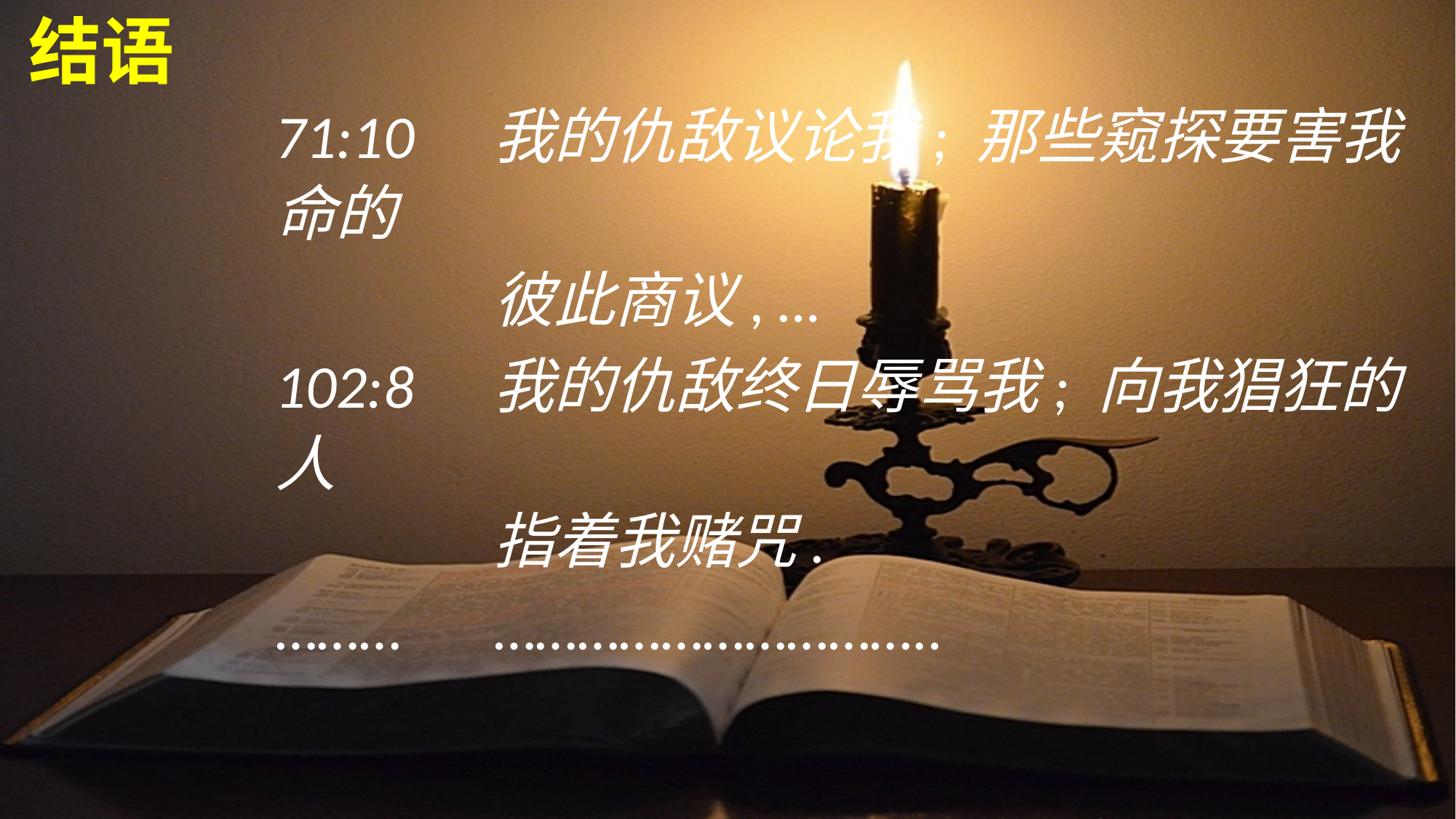

结语
	71:10	我的仇敌议论我; 那些窥探要害我命的
			彼此商议, …
	102:8	我的仇敌终日辱骂我; 向我猖狂的人
			指着我赌咒.
	………	…………………………..